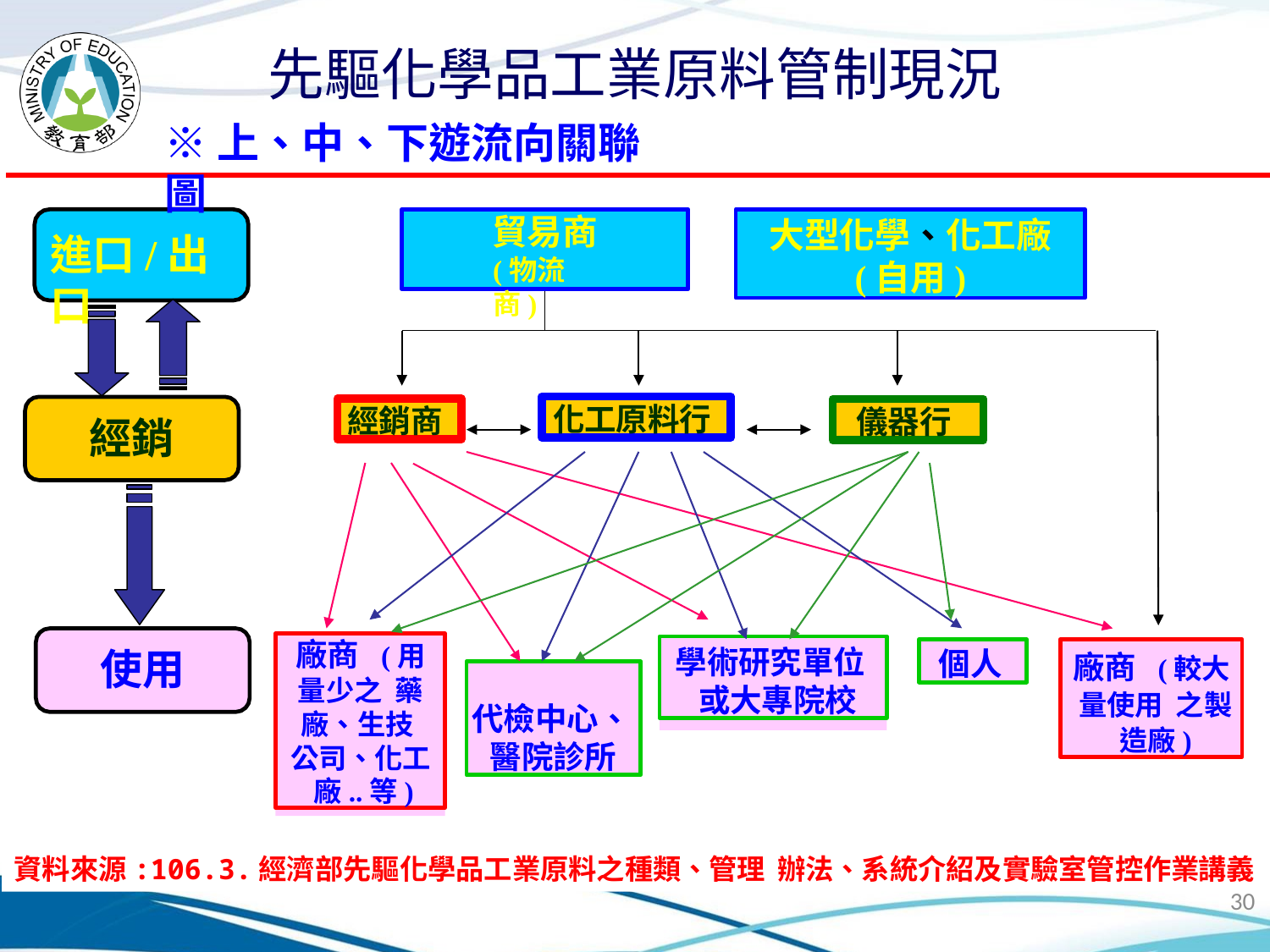

# 先驅化學品工業原料管制現況
※上、中、下遊流向關聯圖

大型化學、化工廠
(自用)
貿易商
(物流商)
進口/出口

化工原料行

經銷商
儀器行
經銷

廠商  (用量少之  藥廠、生技  公司、化工  廠..等)

學術研究單位  或大專院校
個人
廠商  (較大量使用  之製造廠)
使用

代檢中心、  醫院診所
資料來源:106.3.經濟部先驅化學品工業原料之種類、管理  辦法、系統介紹及實驗室管控作業講義
30